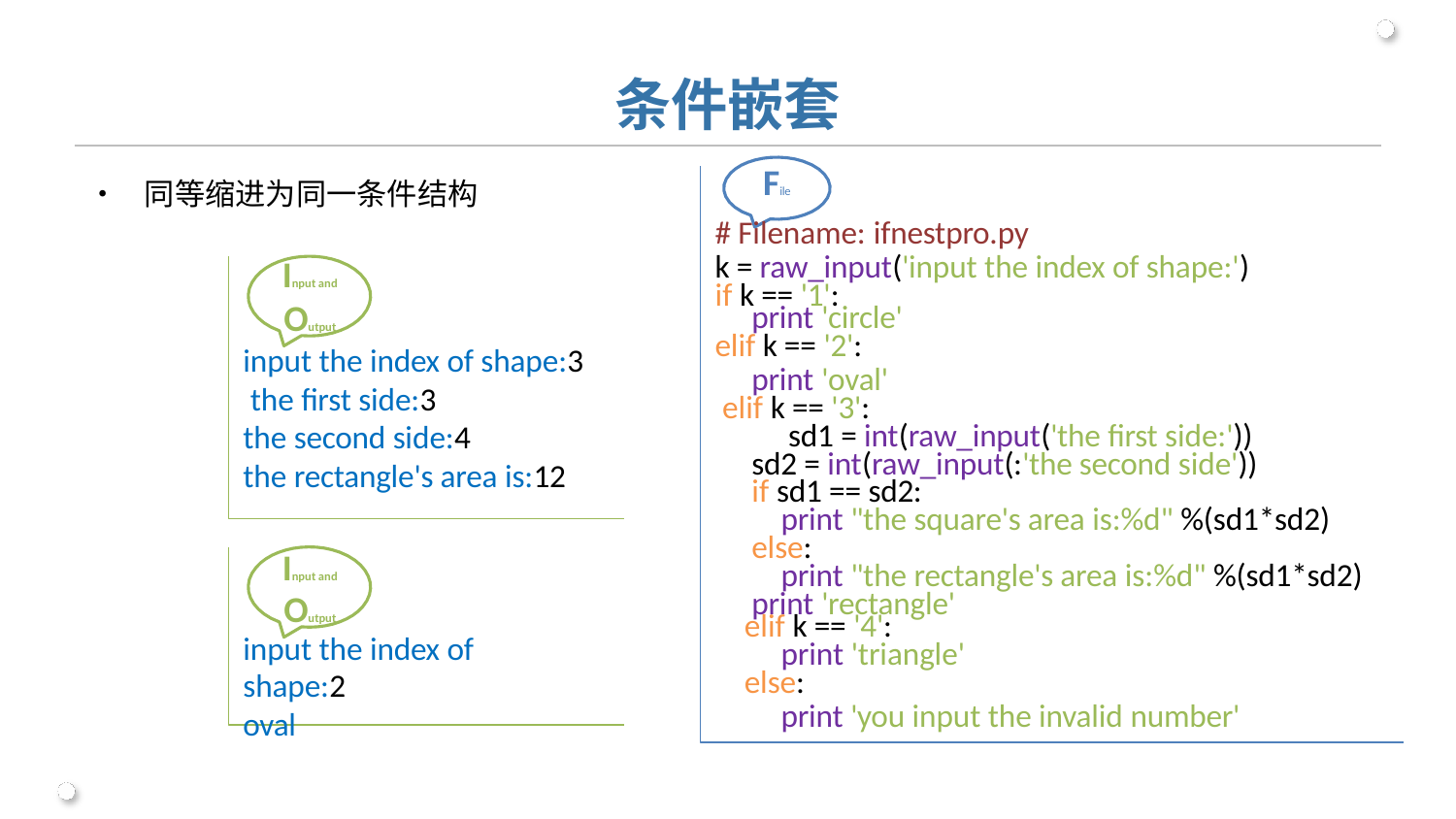

# 条件嵌套

File
# Filename: ifnestpro.py
k = raw_input('input the index of shape:')  if k == '1':
print 'circle'
elif k == '2':
print 'oval'  elif k == '3':
sd1 = int(raw_input('the first side:'))  sd2 = int(raw_input(:'the second side'))  if sd1 == sd2:
print "the square's area is:%d" %(sd1*sd2)  else:
print "the rectangle's area is:%d" %(sd1*sd2)  print 'rectangle'
elif k == '4':
print 'triangle'
else:
print 'you input the invalid number'

•	同等缩进为同一条件结构

Input and
Output
input the index of shape:3  the first side:3
the second side:4
the rectangle's area is:12

Input and
Output
input the index of shape:2
oval